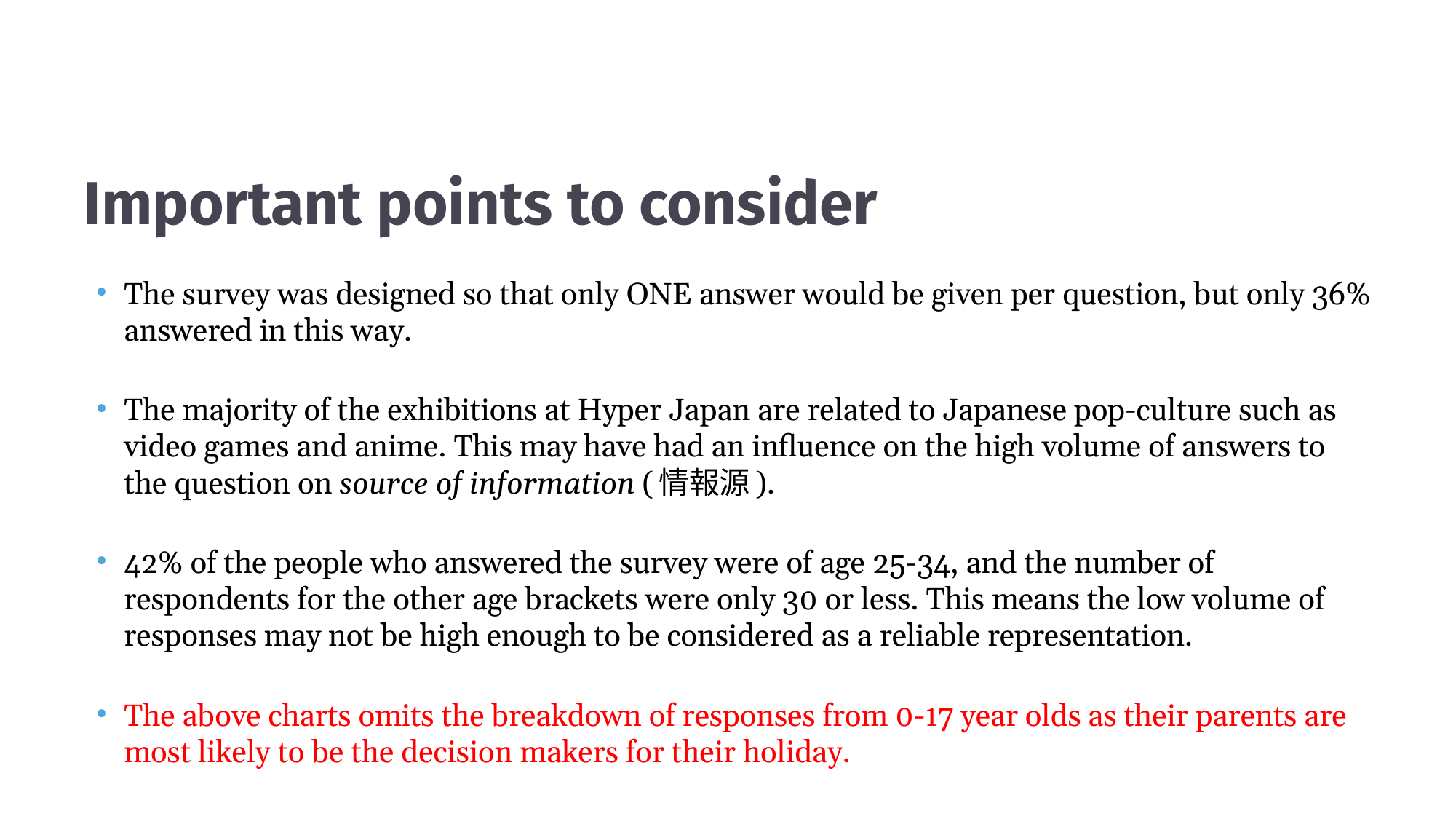

# Important points to consider
The survey was designed so that only ONE answer would be given per question, but only 36% answered in this way.

The majority of the exhibitions at Hyper Japan are related to Japanese pop-culture such as video games and anime. This may have had an influence on the high volume of answers to the question on source of information (情報源).

42% of the people who answered the survey were of age 25-34, and the number of respondents for the other age brackets were only 30 or less. This means the low volume of responses may not be high enough to be considered as a reliable representation.

The above charts omits the breakdown of responses from 0-17 year olds as their parents are most likely to be the decision makers for their holiday.